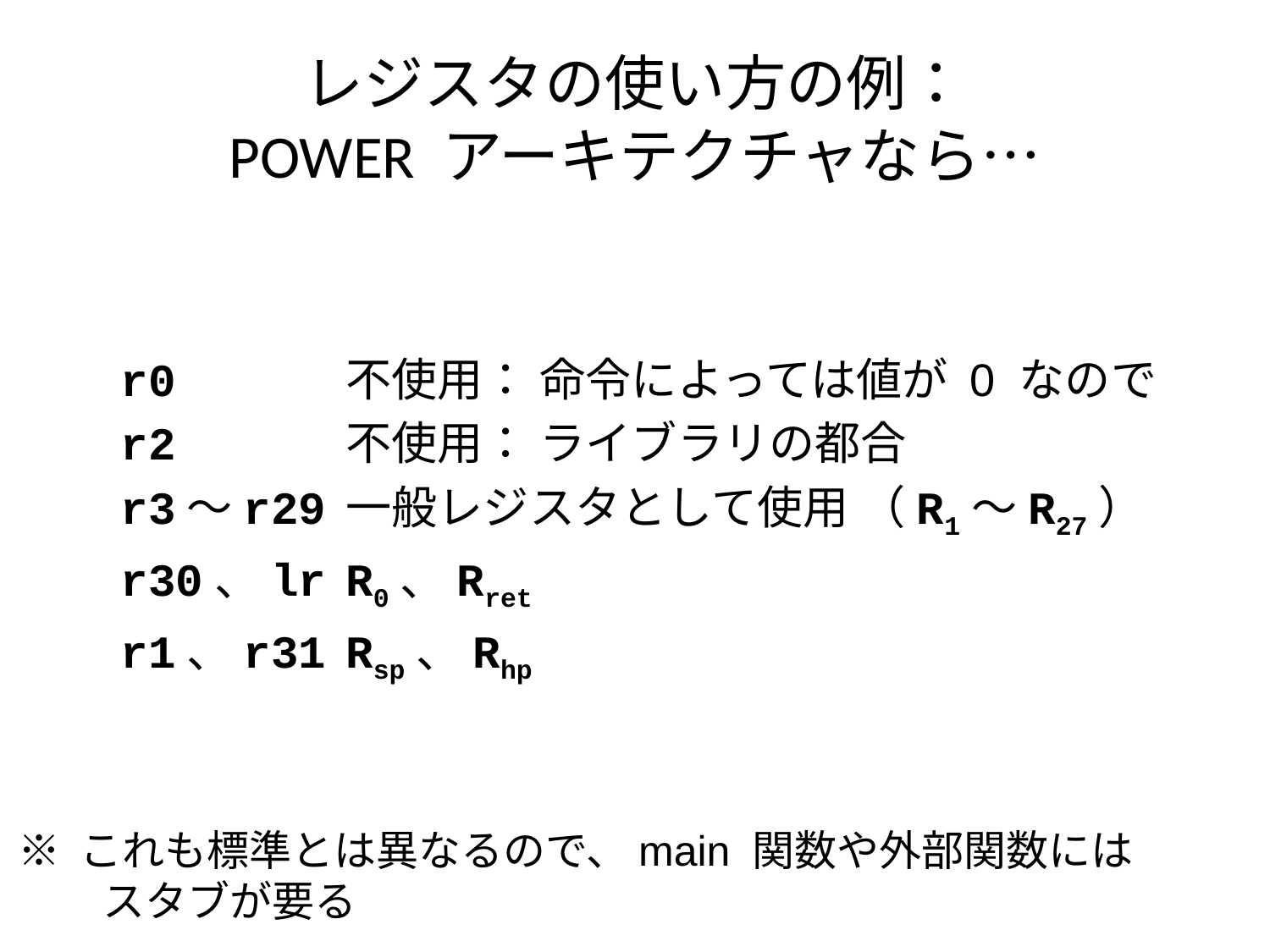

# レジスタの使い方の例： POWER アーキテクチャなら…
r0	不使用： 命令によっては値が 0 なので
r2	不使用： ライブラリの都合
r3～r29	一般レジスタとして使用 （R1～R27）
r30、lr	R0、Rret
r1、r31	Rsp、Rhp
※ これも標準とは異なるので、main 関数や外部関数には
　　スタブが要る